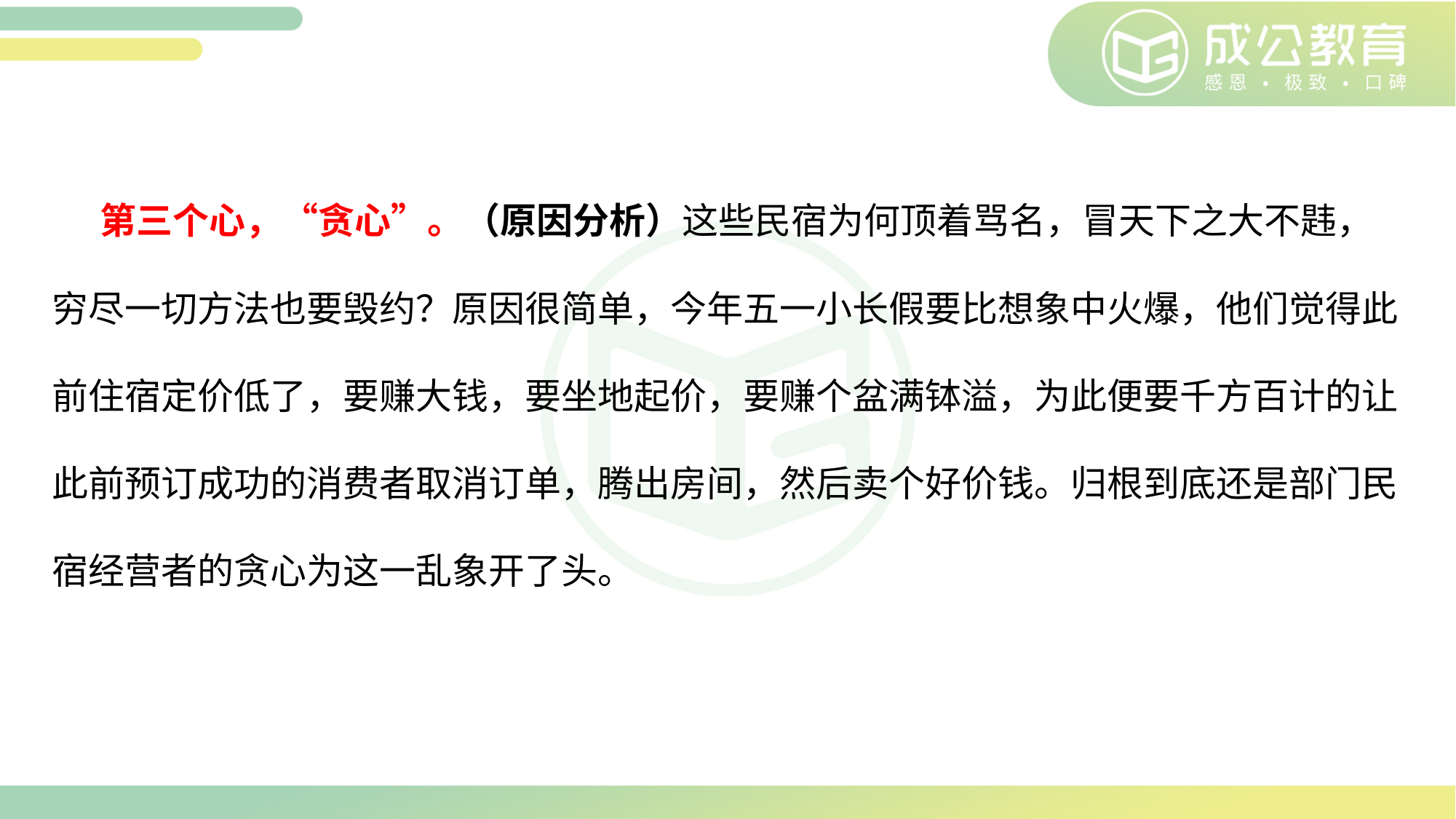

第三个心，“贪心”。（原因分析）这些民宿为何顶着骂名，冒天下之大不韪，穷尽一切方法也要毁约？原因很简单，今年五一小长假要比想象中火爆，他们觉得此前住宿定价低了，要赚大钱，要坐地起价，要赚个盆满钵溢，为此便要千方百计的让此前预订成功的消费者取消订单，腾出房间，然后卖个好价钱。归根到底还是部门民宿经营者的贪心为这一乱象开了头。